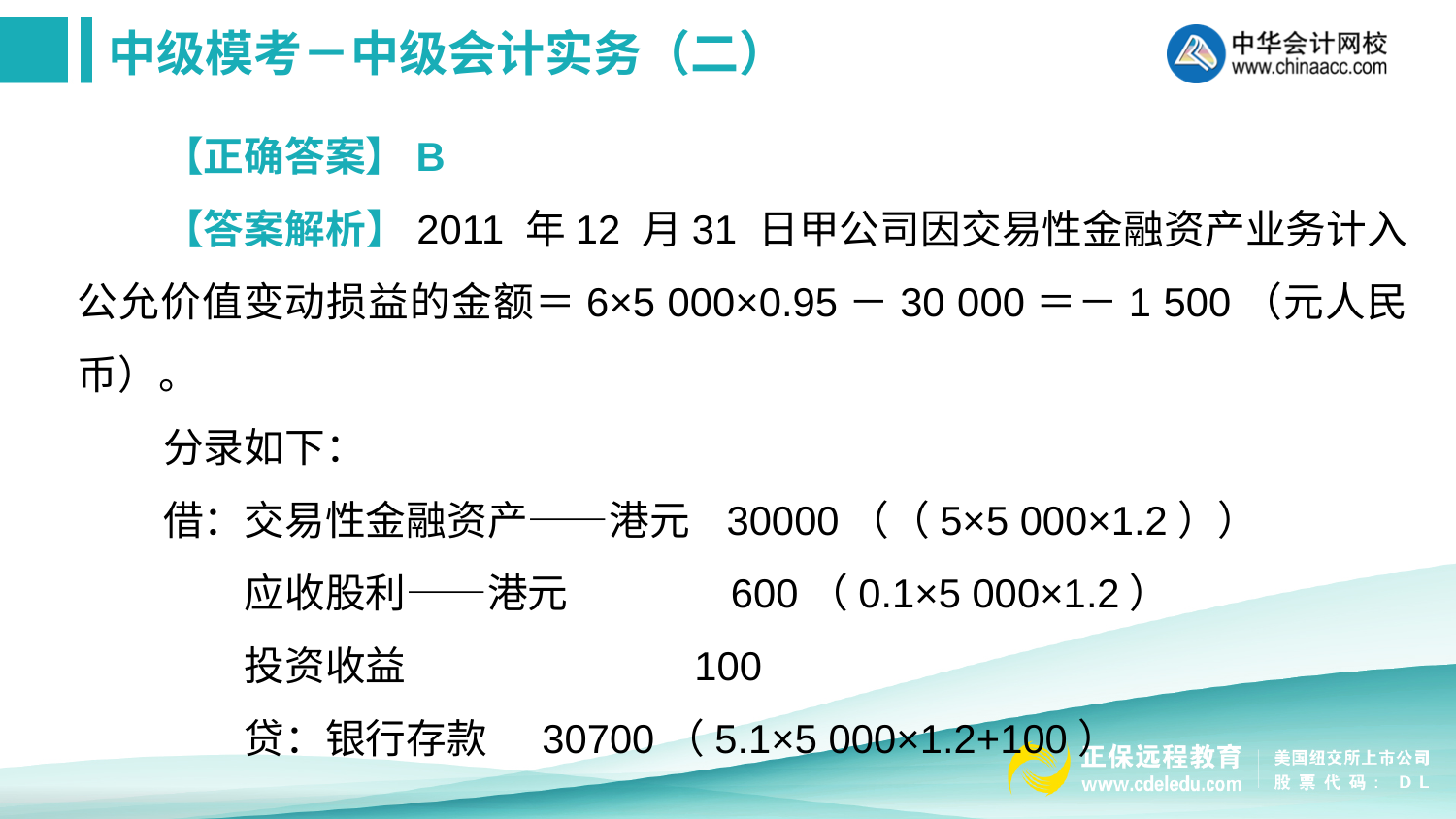

【正确答案】B
【答案解析】2011 年12 月31 日甲公司因交易性金融资产业务计入公允价值变动损益的金额＝6×5 000×0.95－30 000＝－1 500（元人民币）。
分录如下：
借：交易性金融资产——港元   30000（（5×5 000×1.2））
　　应收股利——港元                 600（0.1×5 000×1.2）
　　投资收益                               100
　　贷：银行存款     30700（5.1×5 000×1.2+100）